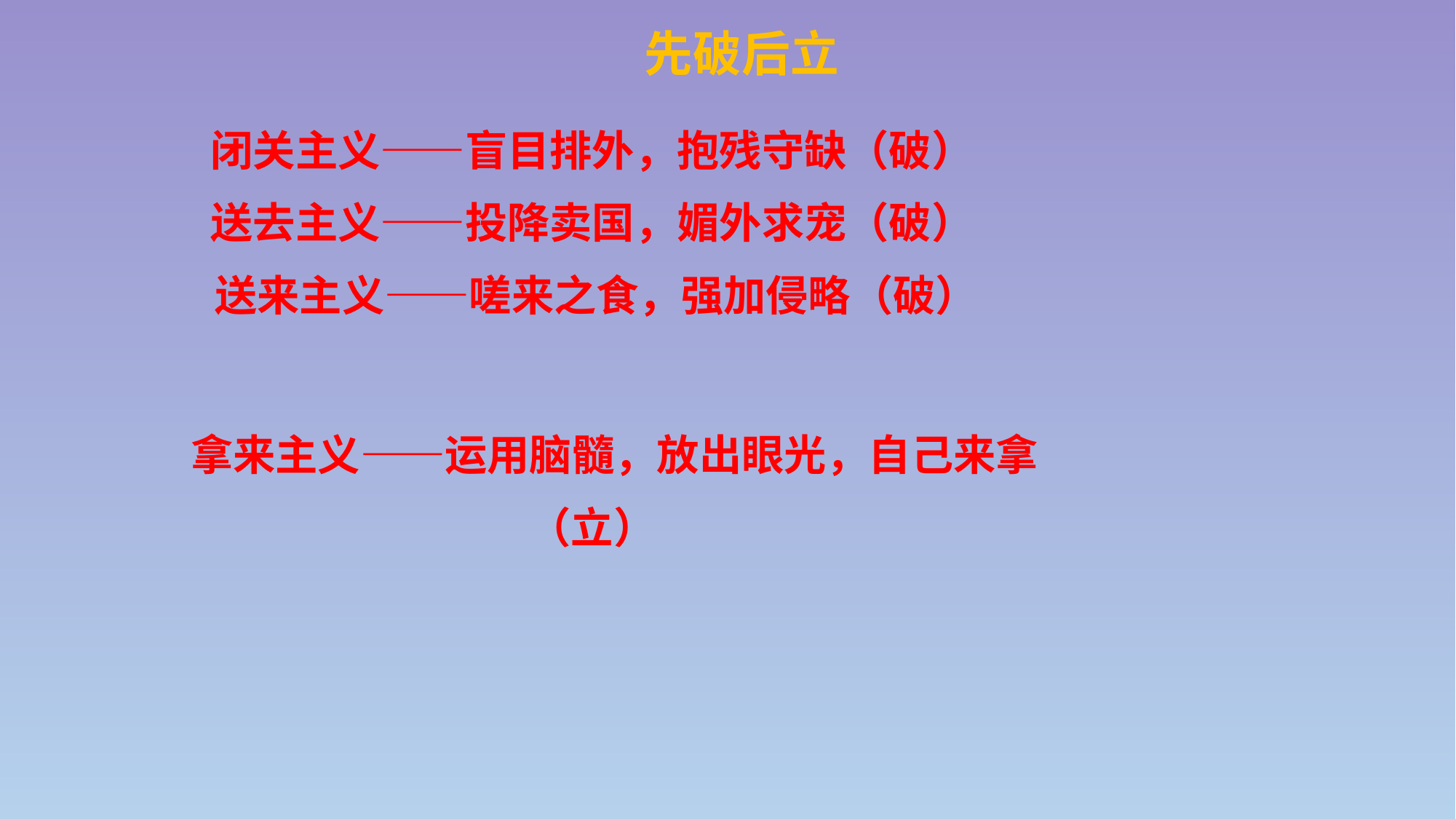

先破后立
闭关主义——盲目排外，抱残守缺（破）
送去主义——投降卖国，媚外求宠（破）
送来主义——嗟来之食，强加侵略（破）
拿来主义——运用脑髓，放出眼光，自己来拿
                                  （立）